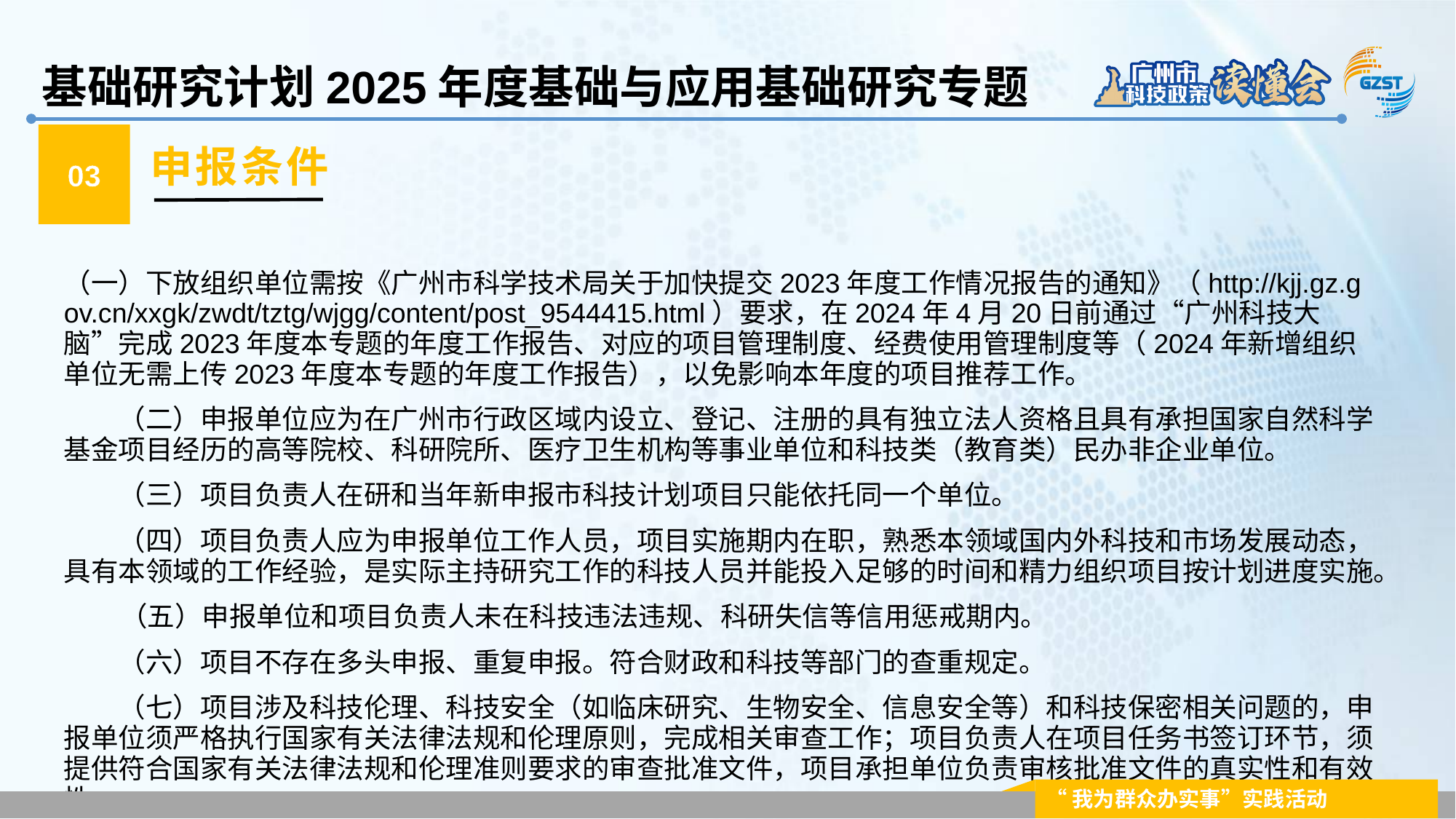

基础研究计划2025年度基础与应用基础研究专题
03
申报条件
        （一）下放组织单位需按《广州市科学技术局关于加快提交2023年度工作情况报告的通知》（http://kjj.gz.gov.cn/xxgk/zwdt/tztg/wjgg/content/post_9544415.html）要求，在2024年4月20日前通过“广州科技大脑”完成2023年度本专题的年度工作报告、对应的项目管理制度、经费使用管理制度等（2024年新增组织单位无需上传2023年度本专题的年度工作报告），以免影响本年度的项目推荐工作。
　　（二）申报单位应为在广州市行政区域内设立、登记、注册的具有独立法人资格且具有承担国家自然科学基金项目经历的高等院校、科研院所、医疗卫生机构等事业单位和科技类（教育类）民办非企业单位。
　　（三）项目负责人在研和当年新申报市科技计划项目只能依托同一个单位。
　　（四）项目负责人应为申报单位工作人员，项目实施期内在职，熟悉本领域国内外科技和市场发展动态，具有本领域的工作经验，是实际主持研究工作的科技人员并能投入足够的时间和精力组织项目按计划进度实施。
        （五）申报单位和项目负责人未在科技违法违规、科研失信等信用惩戒期内。
　　（六）项目不存在多头申报、重复申报。符合财政和科技等部门的查重规定。
　　（七）项目涉及科技伦理、科技安全（如临床研究、生物安全、信息安全等）和科技保密相关问题的，申报单位须严格执行国家有关法律法规和伦理原则，完成相关审查工作；项目负责人在项目任务书签订环节，须提供符合国家有关法律法规和伦理准则要求的审查批准文件，项目承担单位负责审核批准文件的真实性和有效性。
“我为群众办实事”实践活动